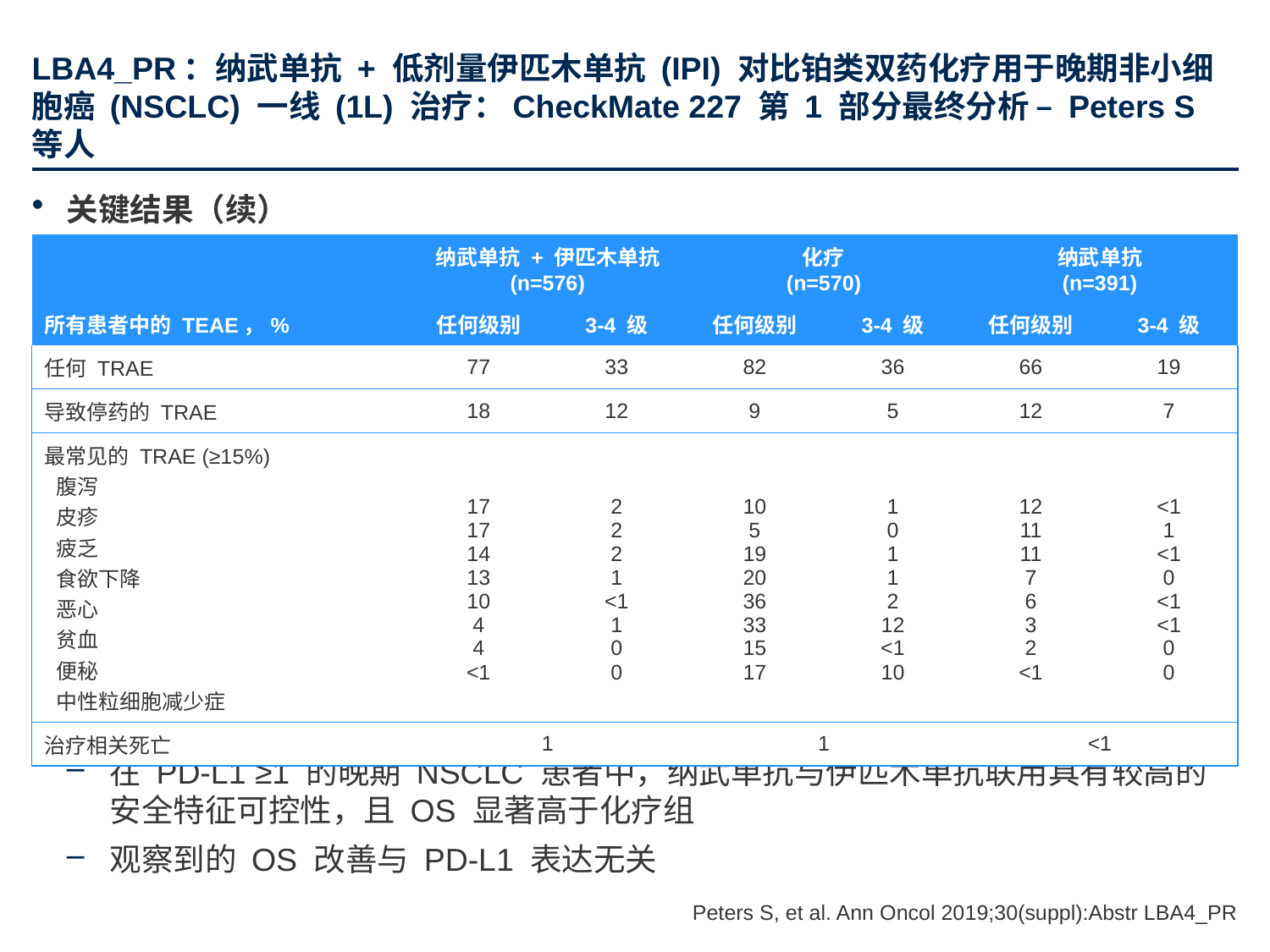

# LBA4_PR：纳武单抗 + 低剂量伊匹木单抗 (IPI) 对比铂类双药化疗用于晚期非小细胞癌 (NSCLC) 一线 (1L) 治疗：CheckMate 227 第 1 部分最终分析 – Peters S 等人
关键结果（续）
结论
在 PD-L1 ≥1 的晚期 NSCLC 患者中，纳武单抗与伊匹木单抗联用具有较高的安全特征可控性，且 OS 显著高于化疗组
观察到的 OS 改善与 PD-L1 表达无关
| 所有患者中的 TEAE，% | 纳武单抗 + 伊匹木单抗 (n=576) |  | 化疗 (n=570) |  | 纳武单抗 (n=391) |  |
| --- | --- | --- | --- | --- | --- | --- |
|  | 任何级别 | 3-4 级 | 任何级别 | 3-4 级 | 任何级别 | 3-4 级 |
| 任何 TRAE | 77 | 33 | 82 | 36 | 66 | 19 |
| 导致停药的 TRAE | 18 | 12 | 9 | 5 | 12 | 7 |
| 最常见的 TRAE (≥15%) 腹泻 皮疹 疲乏 食欲下降 恶心 贫血 便秘 中性粒细胞减少症 | 17 17 14 13 10 4 4 <1 | 2 2 2 1 <1 1 0 0 | 10 5 19 20 36 33 15 17 | 1 0 1 1 2 12 <1 10 | 12 11 11 7 6 3 2 <1 | <1 1 <1 0 <1 <1 0 0 |
| 治疗相关死亡 | 1 |  | 1 |  | <1 |  |
Peters S, et al. Ann Oncol 2019;30(suppl):Abstr LBA4_PR